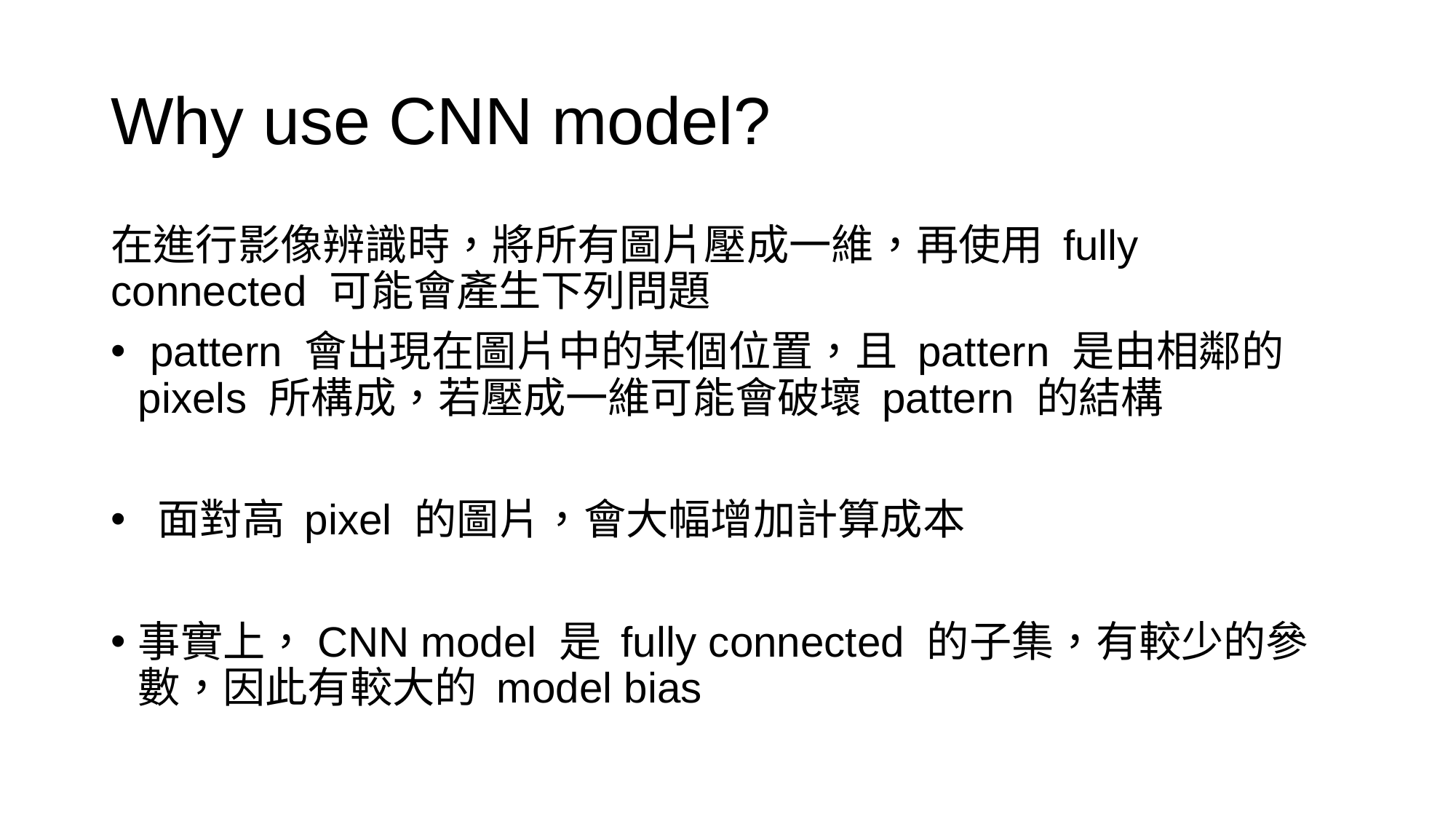

# Why use CNN model?
在進行影像辨識時，將所有圖片壓成一維，再使用 fully connected 可能會產生下列問題
 pattern 會出現在圖片中的某個位置，且 pattern 是由相鄰的 pixels 所構成，若壓成一維可能會破壞 pattern 的結構

 面對高 pixel 的圖片，會大幅增加計算成本

事實上，CNN model 是 fully connected 的子集，有較少的參數，因此有較大的 model bias